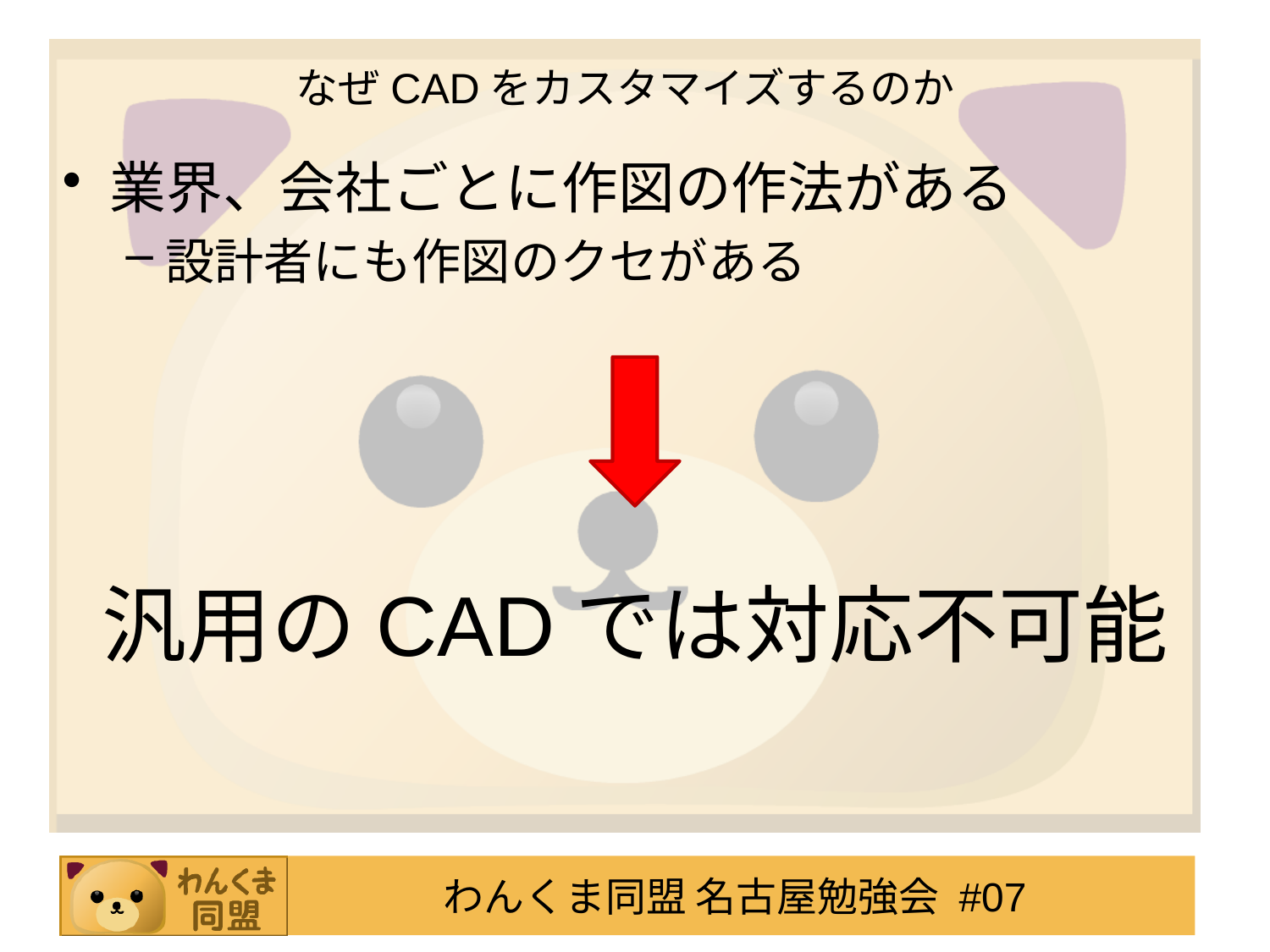

# なぜCADをカスタマイズするのか
業界、会社ごとに作図の作法がある
設計者にも作図のクセがある

汎用のCADでは対応不可能